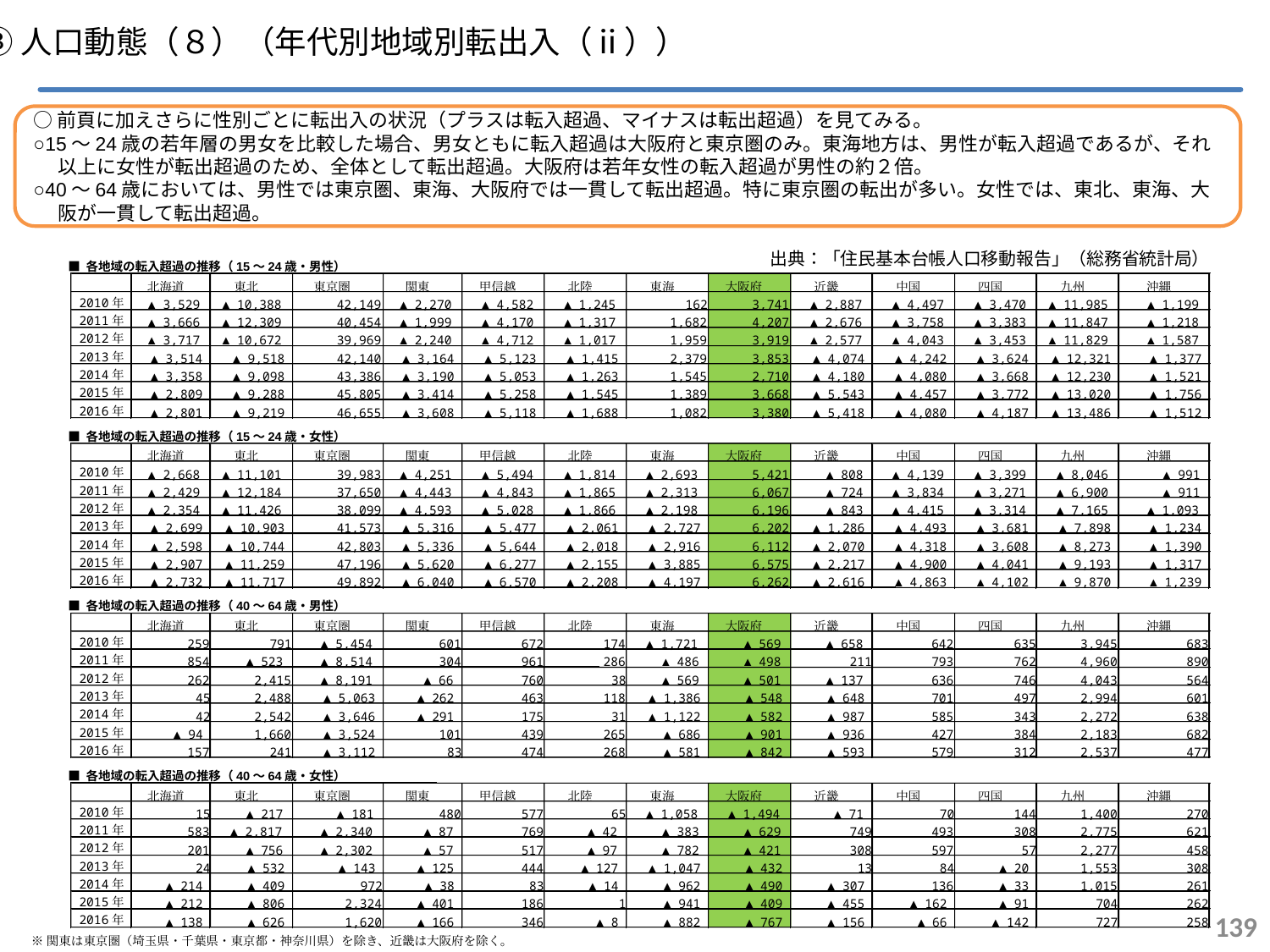

③人口動態（８）（年代別地域別転出入（ⅱ））
○前頁に加えさらに性別ごとに転出入の状況（プラスは転入超過、マイナスは転出超過）を見てみる。
○15～24歳の若年層の男女を比較した場合、男女ともに転入超過は大阪府と東京圏のみ。東海地方は、男性が転入超過であるが、それ以上に女性が転出超過のため、全体として転出超過。大阪府は若年女性の転入超過が男性の約２倍。
○40～64歳においては、男性では東京圏、東海、大阪府では一貫して転出超過。特に東京圏の転出が多い。女性では、東北、東海、大阪が一貫して転出超過。
出典：「住民基本台帳人口移動報告」（総務省統計局）

■ 各地域の転入超過の推移（15～24歳・男性）

北海道
東北
東京圏
関東
甲信越
北陸
東海
大阪府
近畿
中国
四国
九州
沖縄
2010年
▲ 3,529
▲ 10,388
42,149
▲ 2,270
▲ 4,582
▲ 1,245
162
3,741
▲ 2,887
▲ 4,497
▲ 3,470
▲ 11,985
▲ 1,199
2011年
▲ 3,666
▲ 12,309
40,454
▲ 1,999
▲ 4,170
▲ 1,317
1,682
4,207
▲ 2,676
▲ 3,758
▲ 3,383
▲ 11,847
▲ 1,218
2012年
▲ 3,717
▲ 10,672
39,969
▲ 2,240
▲ 4,712
▲ 1,017
1,959
3,919
▲ 2,577
▲ 4,043
▲ 3,453
▲ 11,829
▲ 1,587
2013年
▲ 3,514
▲ 9,518
42,140
▲ 3,164
▲ 5,123
▲ 1,415
2,379
3,853
▲ 4,074
▲ 4,242
▲ 3,624
▲ 12,321
▲ 1,377
2014年
▲ 3,358
▲ 9,098
43,386
▲ 3,190
▲ 5,053
▲ 1,263
1,545
2,710
▲ 4,180
▲ 4,080
▲ 3,668
▲ 12,230
▲ 1,521
2015年
▲ 2,809
▲ 9,288
45,805
▲ 3,414
▲ 5,258
▲ 1,545
1,389
3,668
▲ 5,543
▲ 4,457
▲ 3,772
▲ 13,020
▲ 1,756
2016年
▲ 2,801
▲ 9,219
46,655
▲ 3,608
▲ 5,118
▲ 1,688
1,082
3,380
▲ 5,418
▲ 4,080
▲ 4,187
▲ 13,486
▲ 1,512
■ 各地域の転入超過の推移（15～24歳・女性）

北海道
東北
東京圏
関東
甲信越
北陸
東海
大阪府
近畿
中国
四国
九州
沖縄
2010年
▲ 2,668
▲ 11,101
39,983
▲ 4,251
▲ 5,494
▲ 1,814
▲ 2,693
5,421
▲ 808
▲ 4,139
▲ 3,399
▲ 8,046
▲ 991
2011年
▲ 2,429
▲ 12,184
37,650
▲ 4,443
▲ 4,843
▲ 1,865
▲ 2,313
6,067
▲ 724
▲ 3,834
▲ 3,271
▲ 6,900
▲ 911
2012年
▲ 2,354
▲ 11,426
38,099
▲ 4,593
▲ 5,028
▲ 1,866
▲ 2,198
6,196
▲ 843
▲ 4,415
▲ 3,314
▲ 7,165
▲ 1,093
2013年
▲ 2,699
▲ 10,903
41,573
▲ 5,316
▲ 5,477
▲ 2,061
▲ 2,727
6,202
▲ 1,286
▲ 4,493
▲ 3,681
▲ 7,898
▲ 1,234
2014年
▲ 2,598
▲ 10,744
42,803
▲ 5,336
▲ 5,644
▲ 2,018
▲ 2,916
6,112
▲ 2,070
▲ 4,318
▲ 3,608
▲ 8,273
▲ 1,390

▲ 125
444
▲ 127
▲ 1,047
▲ 432
13
84
▲ 20
1,553
308
2014年
▲ 214
▲ 409
972
▲ 38
83
▲ 14
▲ 962
▲ 490
▲ 307
136
▲ 33
1,015
261
2015年
▲ 212
▲ 806
2,324
▲ 401
186
1
▲ 941
▲ 409
▲ 455
▲ 162
▲ 91
704
262
2016年
▲ 138
▲ 626
1,620
▲ 166
346
▲ 8
▲ 882
▲ 767
▲ 156
▲ 66
▲ 142
727
258
※関東は東京圏（埼玉県・千葉県・東京都・神奈川県）を除き、近畿は大阪府を除く。

2015年
▲ 2,907
▲ 11,259
47,196
▲ 5,620
▲ 6,277
▲ 2,155
▲ 3,885
6,575
▲ 2,217
▲ 4,900
▲ 4,041
▲ 9,193
▲ 1,317
2016年
▲ 2,732
▲ 11,717
49,892
▲ 6,040
▲ 6,570
▲ 2,208
▲ 4,197
6,262
▲ 2,616
▲ 4,863
▲ 4,102
▲ 9,870
▲ 1,239
■ 各地域の転入超過の推移（40～64歳・男性）
北海道
東北
東京圏
関東
甲信越
北陸
東海
大阪府
近畿
中国
四国
九州
沖縄
2010年
259
791
▲ 5,454
601
672
174
▲ 1,721
▲ 569
▲ 658
642
635
3,945
683
2011年
854
▲ 523
▲ 8,514
304
961
286
▲ 486
▲ 498
211
793
762
4,960
890
2012年
262
2,415
▲ 8,191
▲ 66
760
38
▲ 569
▲ 501
▲ 137
636
746
4,043
564
2013年
45
2,488
▲ 5,063
▲ 262
463
118
▲ 1,386
▲ 548
▲ 648
701
497
2,994
601
2014年
42
2,542
▲ 3,646
▲ 291
175
31
▲ 1,122
▲ 582
▲ 987
585
343
2,272
638
2015年
▲ 94
1,660
▲ 3,524
101
439
265
▲ 686
▲ 901
▲ 936
427
384
2,183
682
2016年
157
241
▲ 3,112
83
474
268
▲ 581
▲ 842
▲ 593
579
312
2,537
477
■ 各地域の転入超過の推移（40～64歳・女性）
北海道
東北
東京圏
関東
甲信越
北陸
東海
大阪府
近畿
中国
四国
九州
沖縄
2010年
15
▲ 217
▲ 181
480
577
65
▲ 1,058
▲ 1,494
▲ 71
70
144
1,400
270
2011年
583
▲ 2,817
▲ 2,340
▲ 87
769
▲ 42
▲ 383
▲ 629
749
493
308
2,775
621
2012年
201
▲ 756
▲ 2,302
▲ 57
517
▲ 97
▲ 782
▲ 421
308
597
57
2,277
458
2013年
24
▲ 532
▲ 143

139